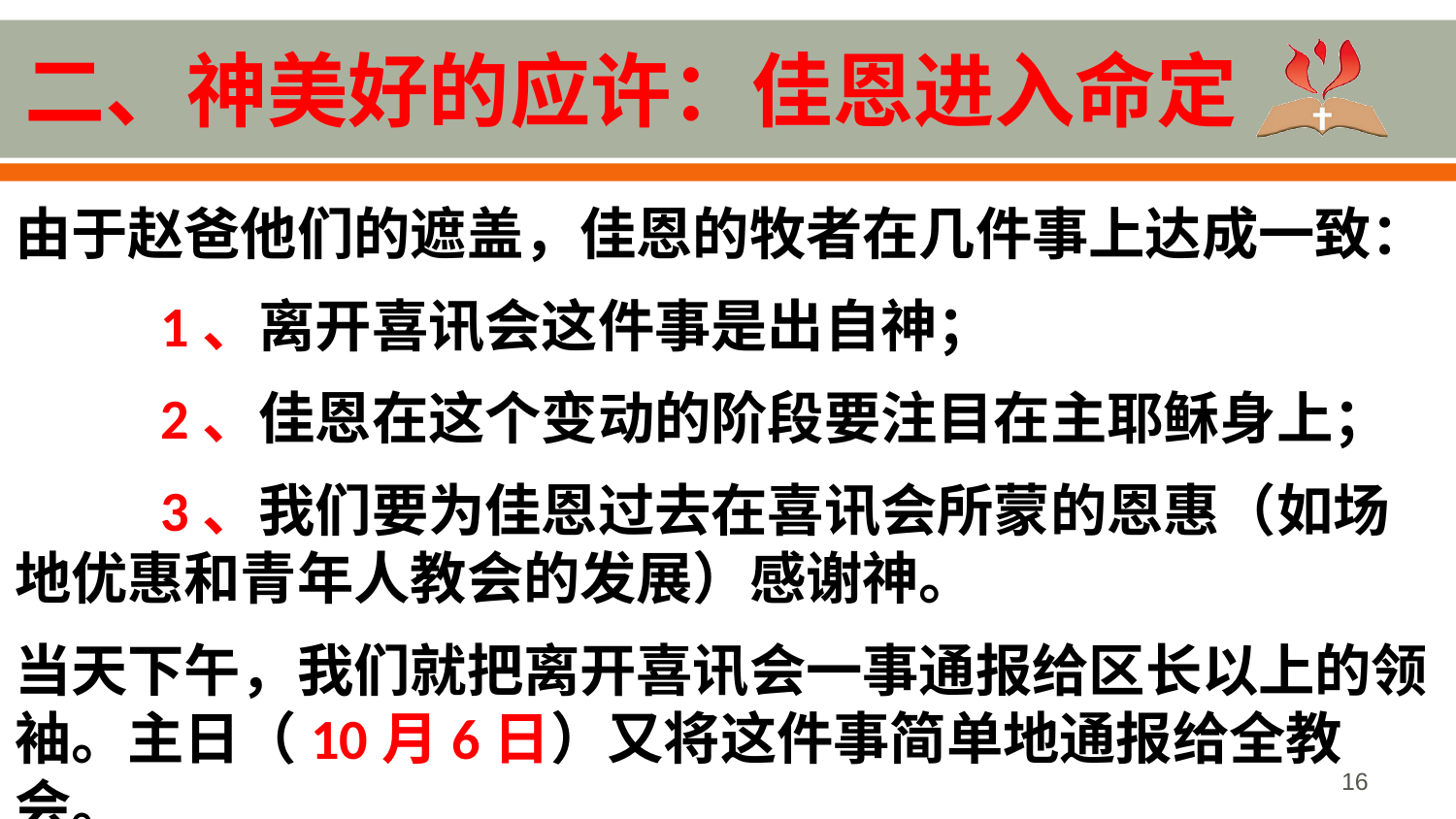

# 二、神美好的应许：佳恩进入命定
由于赵爸他们的遮盖，佳恩的牧者在几件事上达成一致：
	1、离开喜讯会这件事是出自神；
	2、佳恩在这个变动的阶段要注目在主耶稣身上；
	3、我们要为佳恩过去在喜讯会所蒙的恩惠（如场地优惠和青年人教会的发展）感谢神。
当天下午，我们就把离开喜讯会一事通报给区长以上的领袖。主日（10月6日）又将这件事简单地通报给全教会。

16